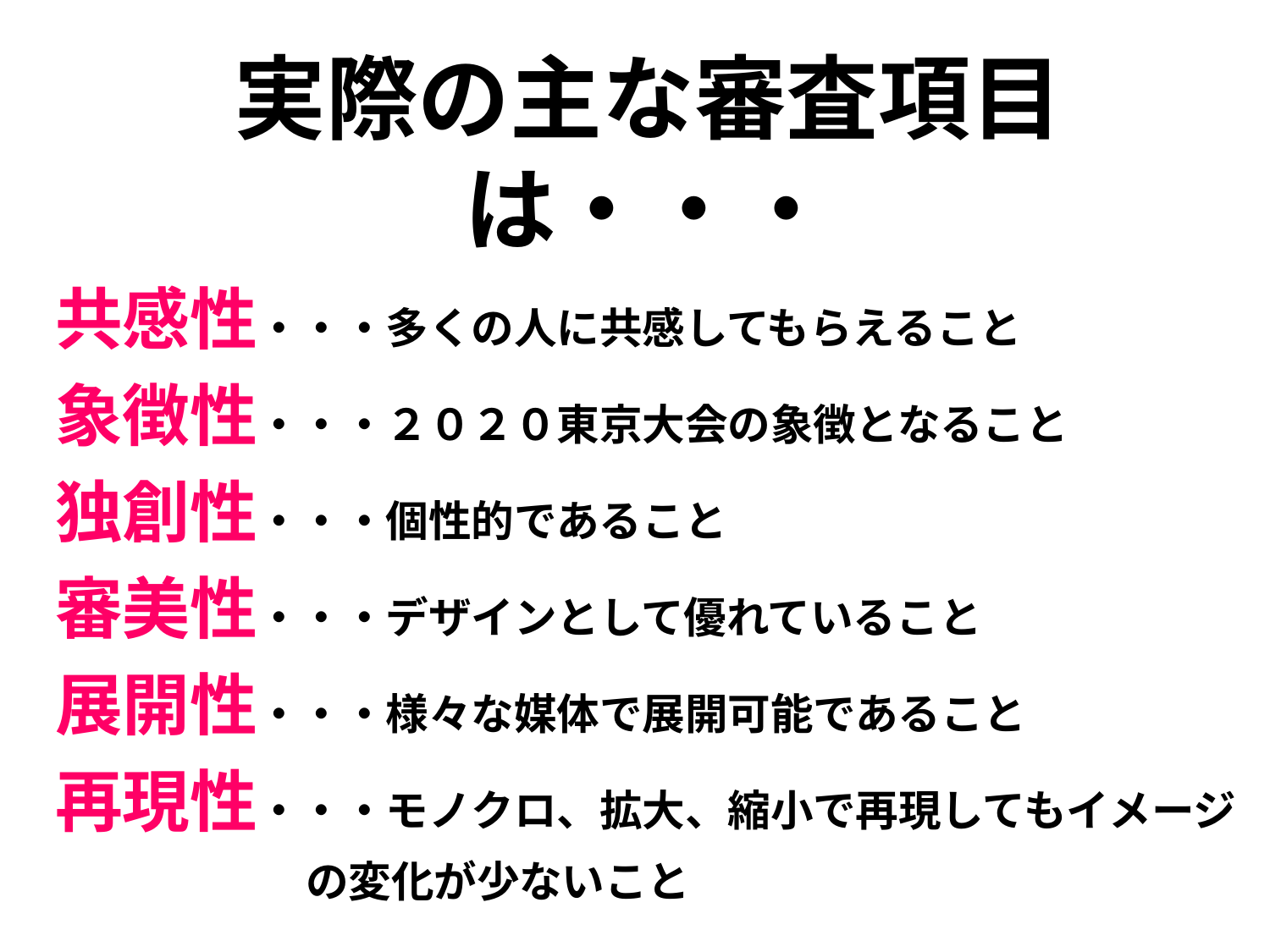

実際の主な審査項目は・・・
共感性・・・多くの人に共感してもらえること
象徴性・・・２０２０東京大会の象徴となること
独創性・・・個性的であること
審美性・・・デザインとして優れていること
展開性・・・様々な媒体で展開可能であること
再現性・・・モノクロ、拡大、縮小で再現してもイメージ
　　　　　　の変化が少ないこと